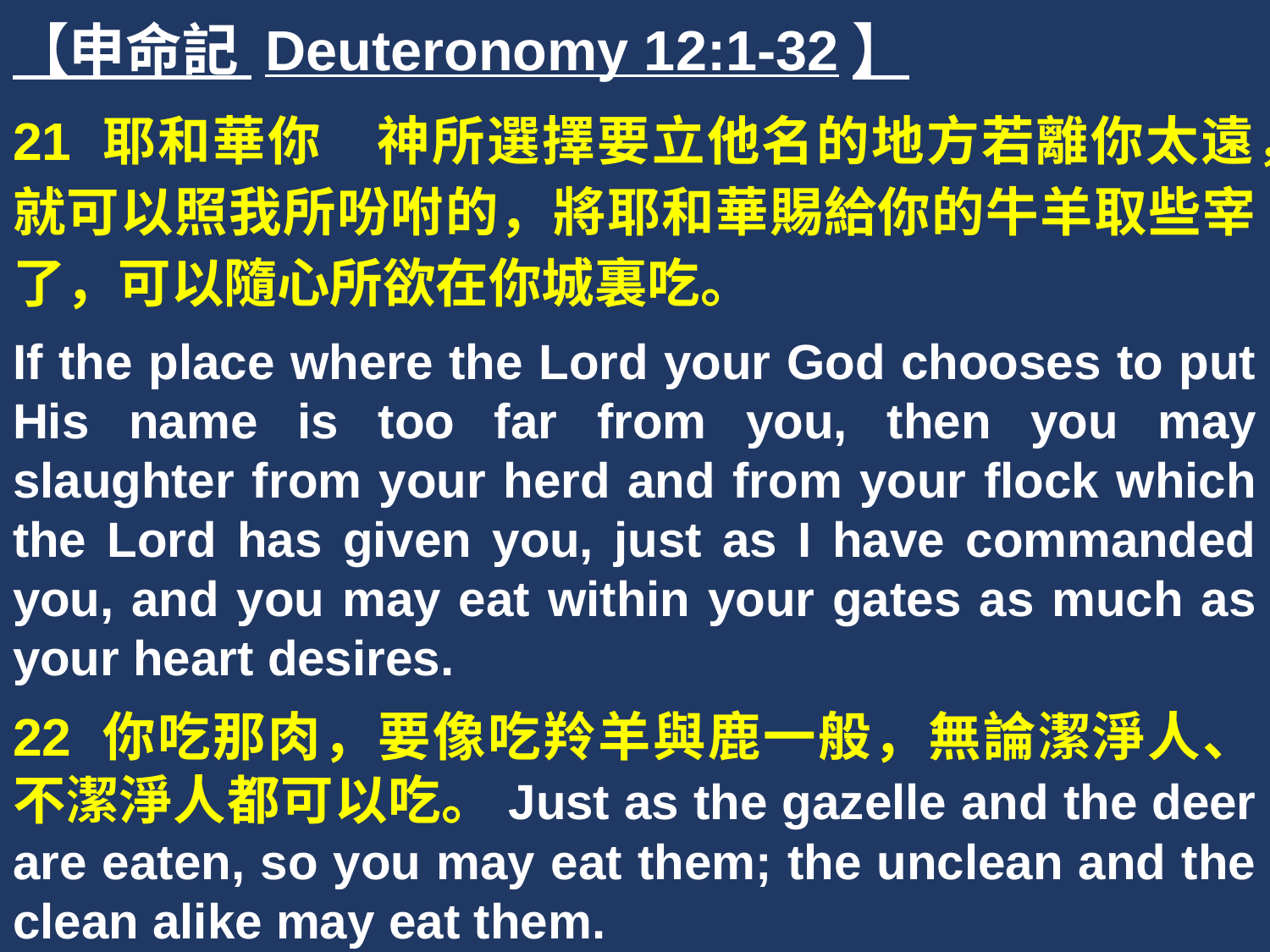

【申命記 Deuteronomy 12:1-32】
21 耶和華你　神所選擇要立他名的地方若離你太遠，就可以照我所吩咐的，將耶和華賜給你的牛羊取些宰了，可以隨心所欲在你城裏吃。
If the place where the Lord your God chooses to put His name is too far from you, then you may slaughter from your herd and from your flock which the Lord has given you, just as I have commanded you, and you may eat within your gates as much as your heart desires.
22 你吃那肉，要像吃羚羊與鹿一般，無論潔淨人、不潔淨人都可以吃。Just as the gazelle and the deer are eaten, so you may eat them; the unclean and the clean alike may eat them.